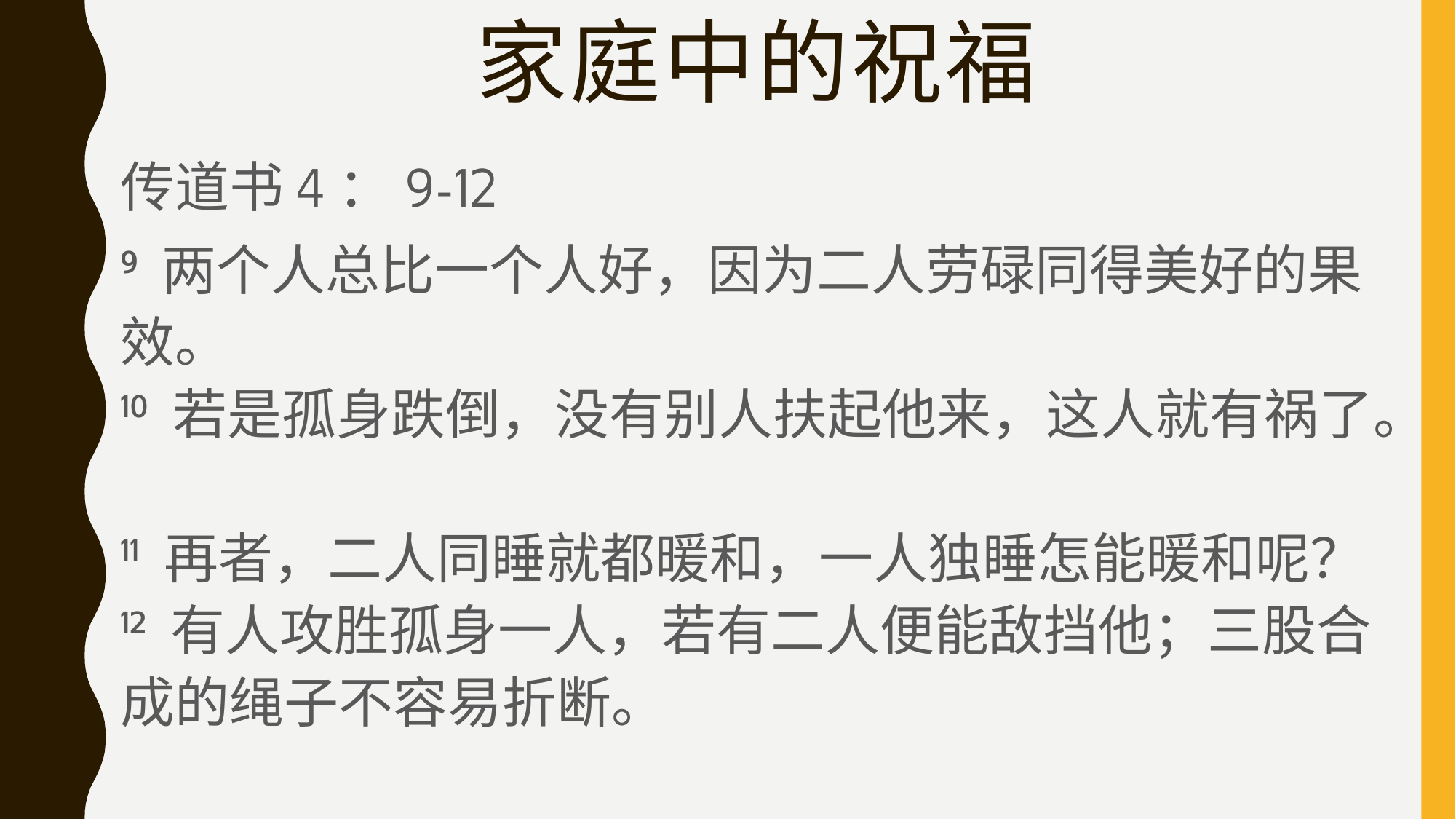

# 家庭中的祝福

传道书4：9-12
9 两个人总比一个人好，因为二人劳碌同得美好的果效。
10 若是孤身跌倒，没有别人扶起他来，这人就有祸了。
11 再者，二人同睡就都暖和，一人独睡怎能暖和呢？
12 有人攻胜孤身一人，若有二人便能敌挡他；三股合成的绳子不容易折断。